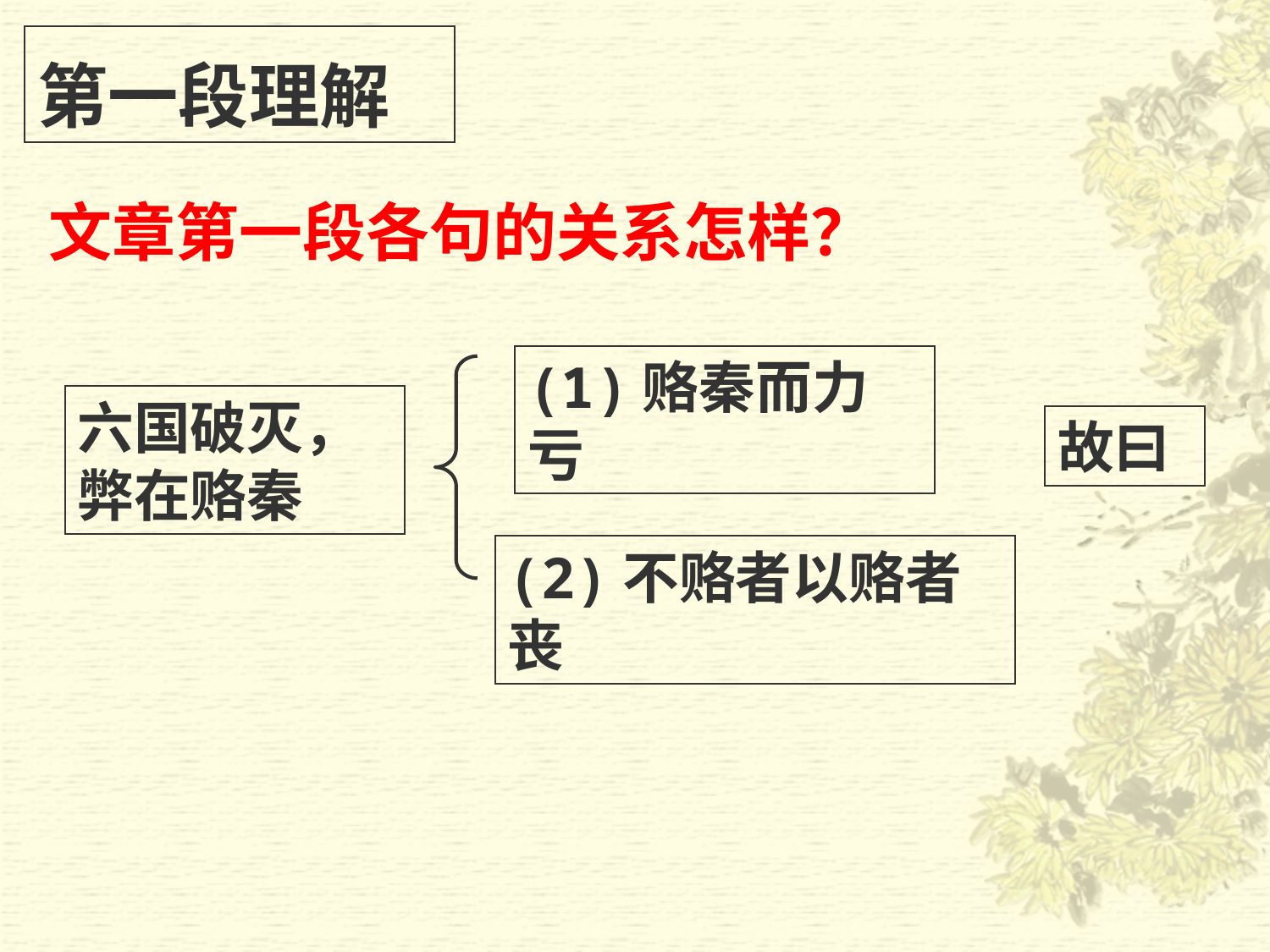

# 第一段理解
文章第一段各句的关系怎样？
(1)赂秦而力亏

六国破灭， 弊在赂秦
故曰
(2)不赂者以赂者丧